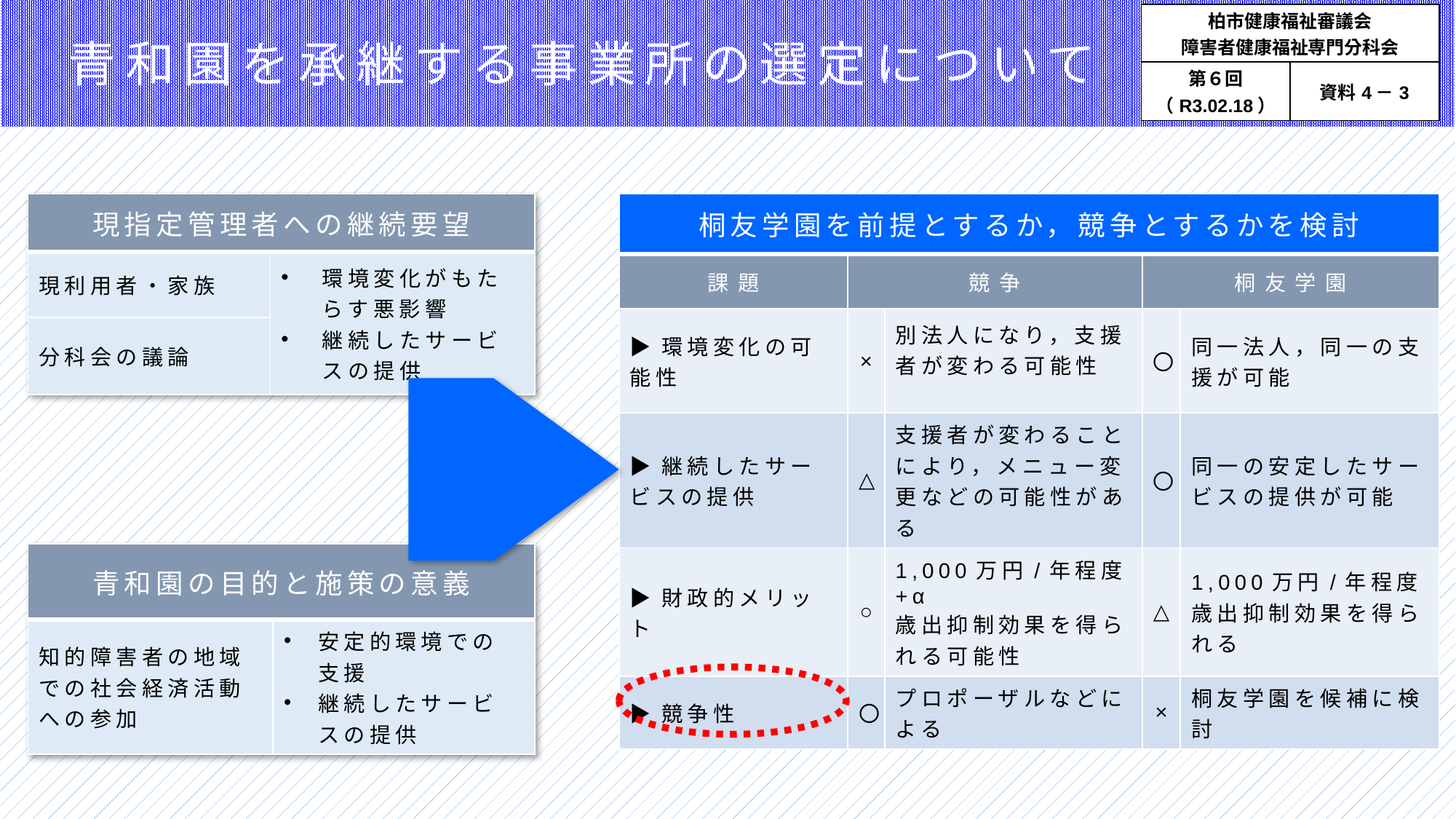

青和園を承継する事業所の選定について
| 柏市健康福祉審議会 障害者健康福祉専門分科会 |  |
| --- | --- |
| 第６回（R3.02.18） | 資料4－3 |
| 桐友学園を前提とするか，競争とするかを検討 |  |  |  |  |
| --- | --- | --- | --- | --- |
| 課題 | 競争 |  | 桐友学園 |  |
| ▶環境変化の可能性 | × | 別法人になり，支援者が変わる可能性 | 〇 | 同一法人，同一の支援が可能 |
| ▶継続したサービスの提供 | △ | 支援者が変わることにより，メニュー変更などの可能性がある | 〇 | 同一の安定したサービスの提供が可能 |
| ▶財政的メリット | ○ | 1,000万円/年程度+α 歳出抑制効果を得られる可能性 | △ | 1,000万円/年程度 歳出抑制効果を得られる |
| ▶競争性 | 〇 | プロポーザルなどによる | × | 桐友学園を候補に検討 |
| 現指定管理者への継続要望 |  |
| --- | --- |
| 現利用者・家族 | 環境変化がもたらす悪影響 継続したサービスの提供 |
| 分科会の議論 |  |

| 青和園の目的と施策の意義 |  |
| --- | --- |
| 知的障害者の地域での社会経済活動への参加 | 安定的環境での支援 継続したサービスの提供 |